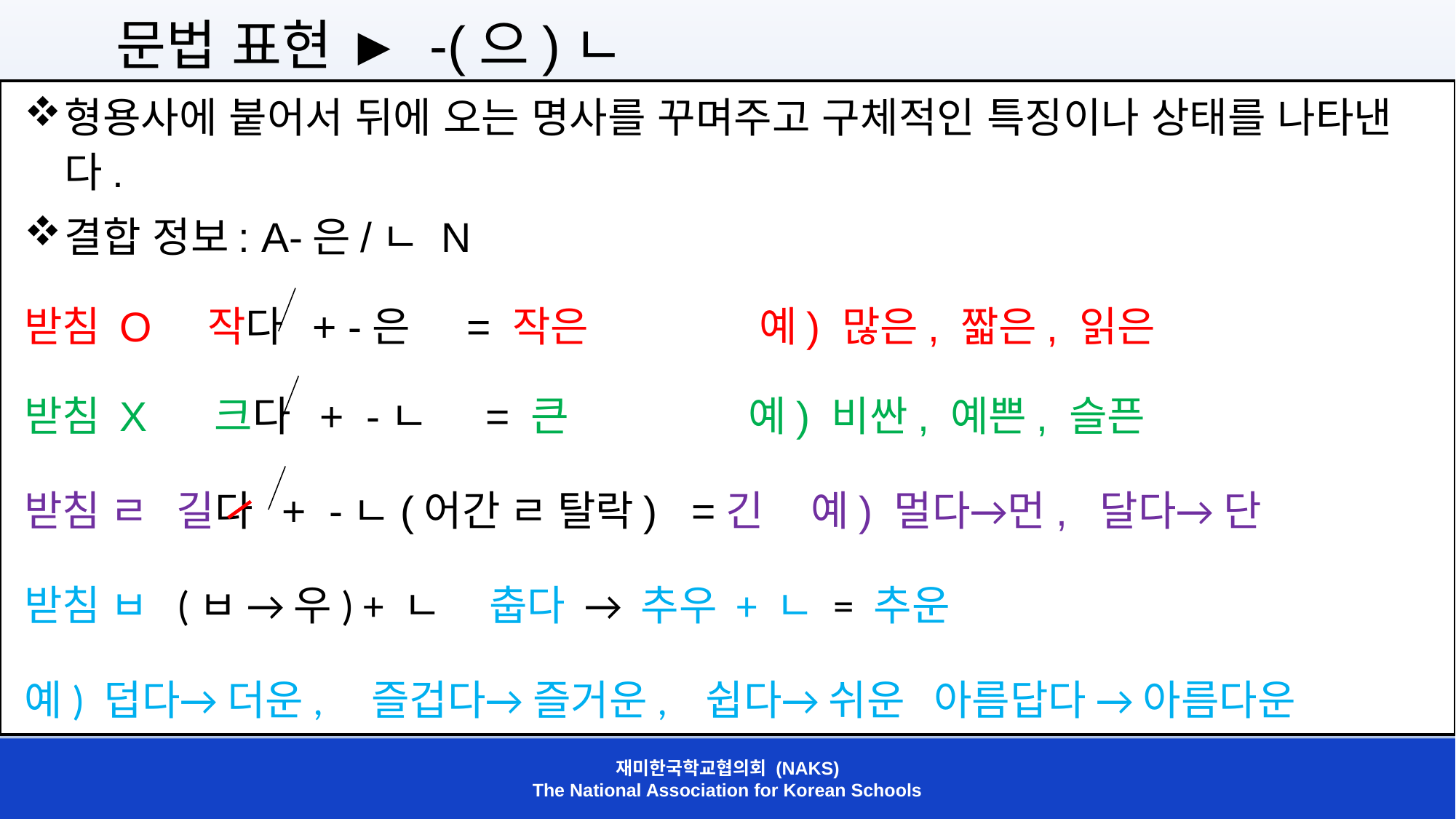

문법 표현 ► -(으)ㄴ
형용사에 붙어서 뒤에 오는 명사를 꾸며주고 구체적인 특징이나 상태를 나타낸다.
결합 정보: A-은/ㄴ N
받침 O    작다  + -은     = 작은                  예) 많은, 짧은, 읽은
받침 X     크다  +  -ㄴ     = 큰                   예) 비싼, 예쁜, 슬픈
받침 ㄹ   길다  +  -ㄴ(어간 ㄹ 탈락)   =긴     예) 멀다→먼,  달다→ 단
받침 ㅂ  (ㅂ → 우) + ㄴ     춥다  →  추우 + ㄴ = 추운
예) 덥다→ 더운,    즐겁다→ 즐거운,   쉽다→ 쉬운   아름답다 → 아름다운
재미한국학교협의회 (NAKS)
The National Association for Korean Schools